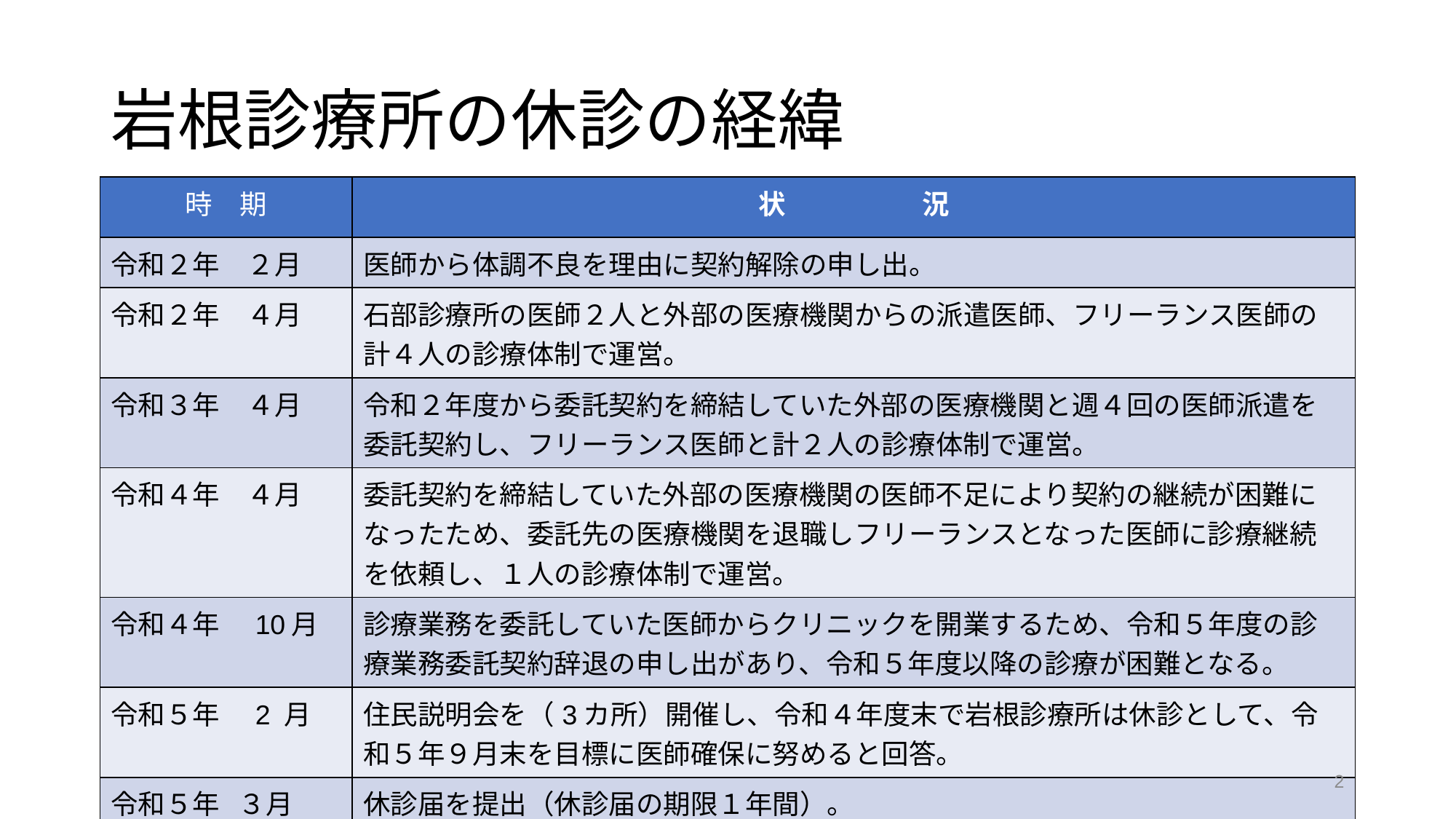

# 岩根診療所の休診の経緯
| 時　期 | 状　　　　　況 |
| --- | --- |
| 令和２年　２月 | 医師から体調不良を理由に契約解除の申し出。 |
| 令和２年　４月 | 石部診療所の医師２人と外部の医療機関からの派遣医師、フリーランス医師の計４人の診療体制で運営。 |
| 令和３年　４月 | 令和２年度から委託契約を締結していた外部の医療機関と週４回の医師派遣を委託契約し、フリーランス医師と計２人の診療体制で運営。 |
| 令和４年　４月 | 委託契約を締結していた外部の医療機関の医師不足により契約の継続が困難になったため、委託先の医療機関を退職しフリーランスとなった医師に診療継続を依頼し、１人の診療体制で運営。 |
| 令和４年　10月 | 診療業務を委託していた医師からクリニックを開業するため、令和５年度の診療業務委託契約辞退の申し出があり、令和５年度以降の診療が困難となる。 |
| 令和５年　2 月 | 住民説明会を（3カ所）開催し、令和４年度末で岩根診療所は休診として、令和５年９月末を目標に医師確保に努めると回答。 |
| 令和５年 ３月 | 休診届を提出（休診届の期限１年間）。 岩根学区から陳情書が提出される。 |
2